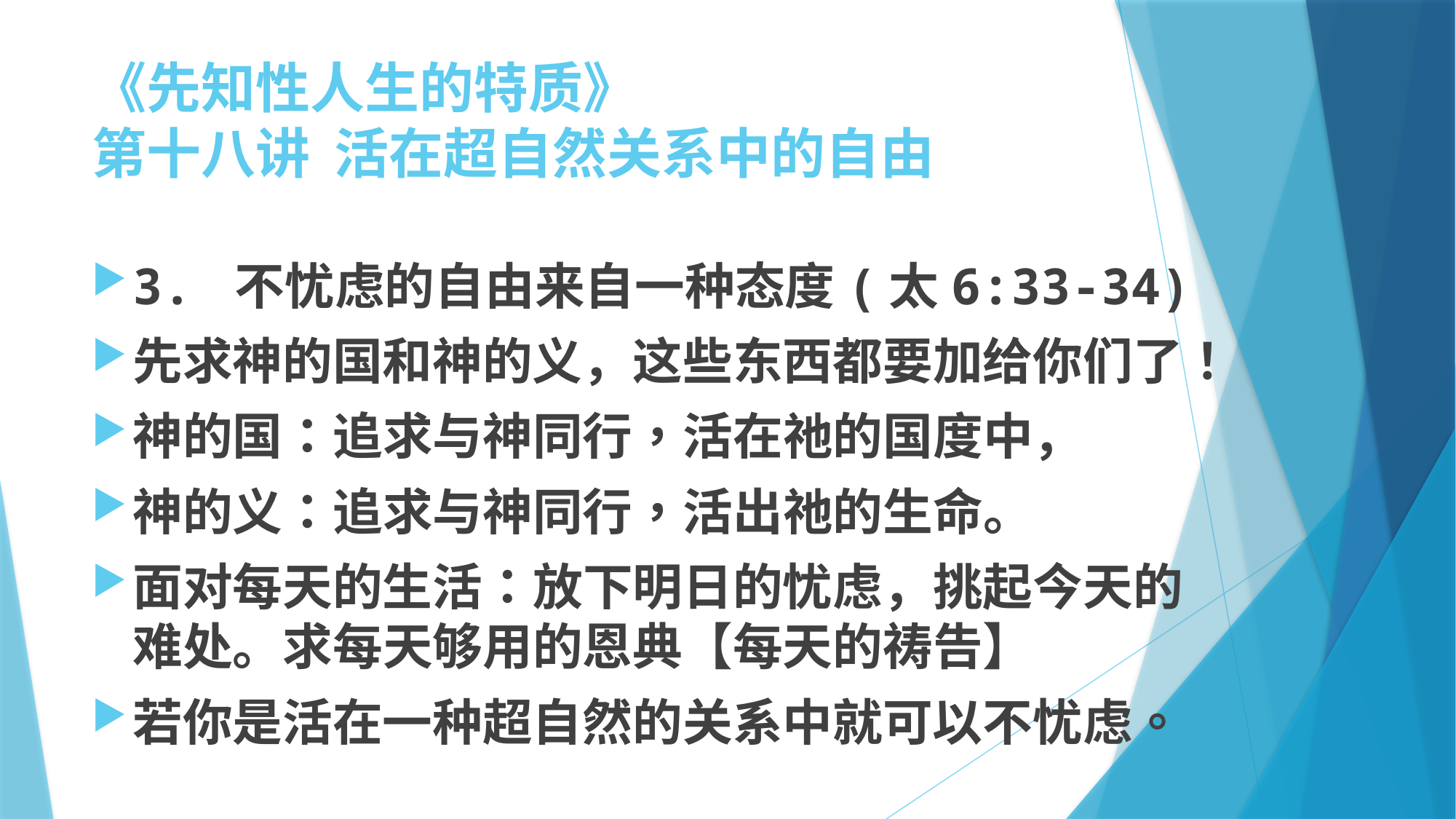

# 《先知性人生的特质》 第十八讲  活在超自然关系中的自由
3. 不忧虑的自由来自一种态度(太6:33-34)
先求神的国和神的义，这些东西都要加给你们了！
神的国：追求与神同行，活在祂的国度中，
神的义：追求与神同行，活出祂的生命。
面对每天的生活：放下明日的忧虑，挑起今天的难处。求每天够用的恩典【每天的祷告】
若你是活在一种超自然的关系中就可以不忧虑。